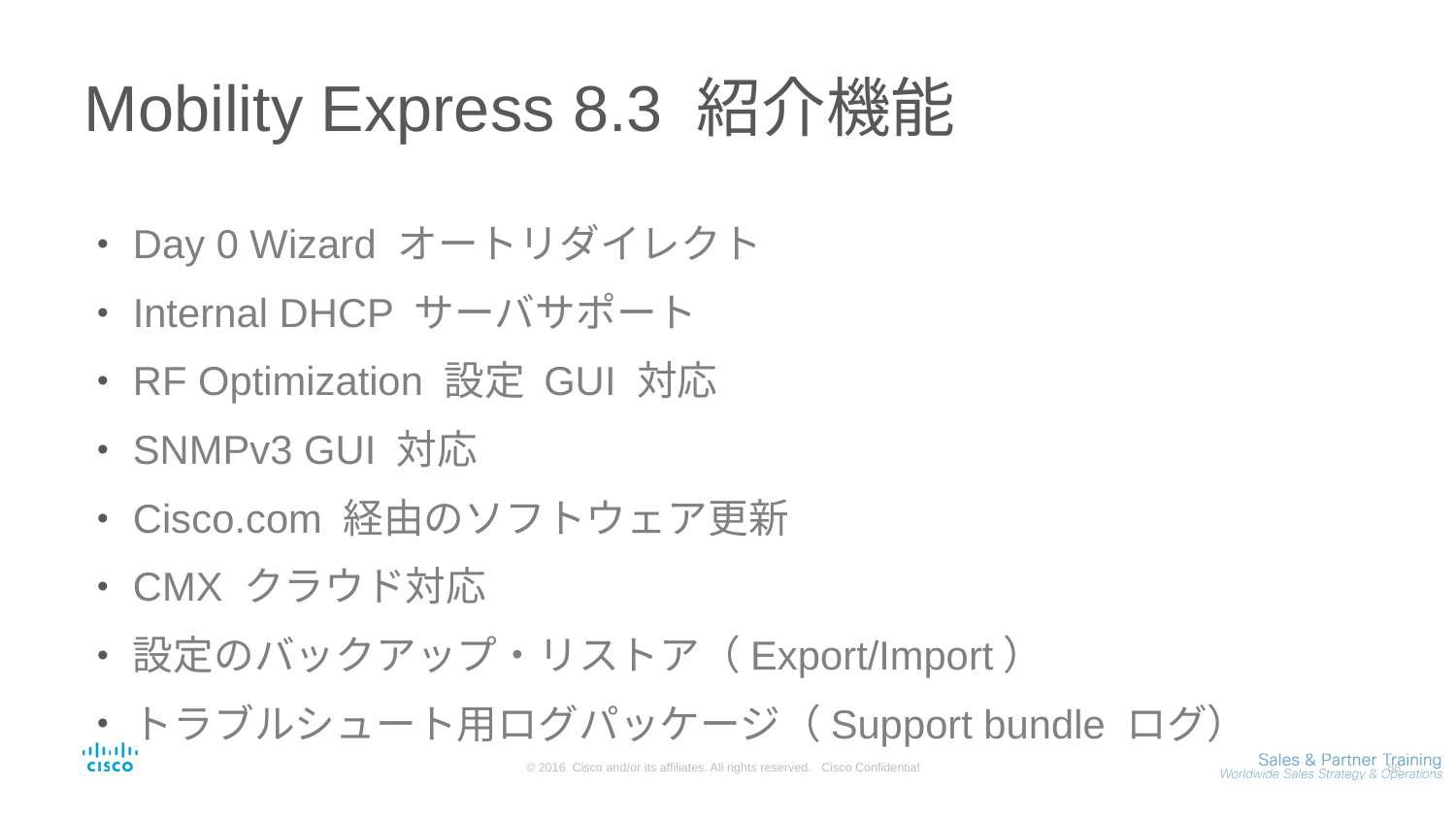

# Mobility Express 8.3 紹介機能
Day 0 Wizard オートリダイレクト
Internal DHCP サーバサポート
RF Optimization 設定 GUI 対応
SNMPv3 GUI 対応
Cisco.com 経由のソフトウェア更新
CMX クラウド対応
設定のバックアップ・リストア（Export/Import）
トラブルシュート用ログパッケージ（Support bundle ログ）